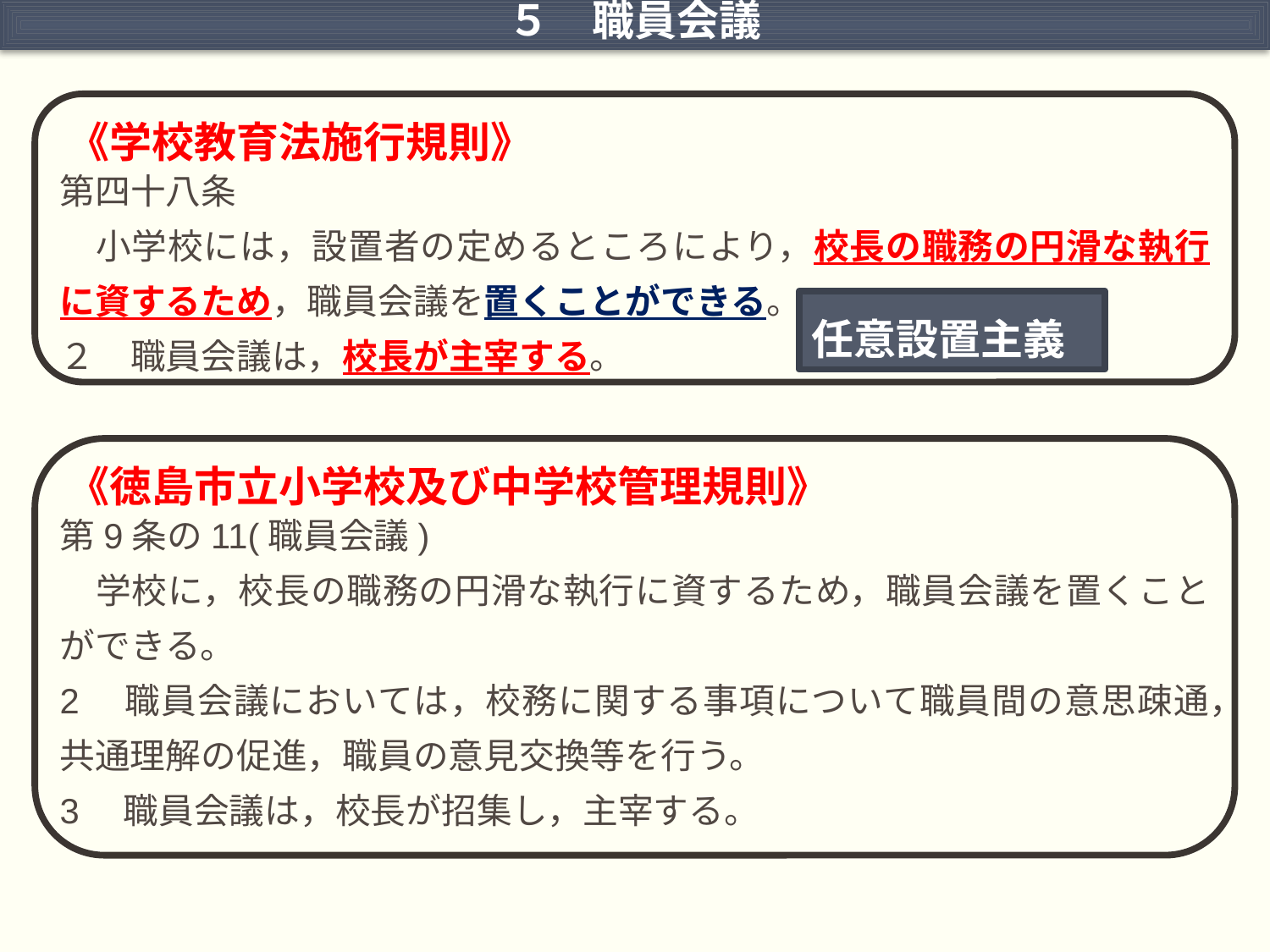

５　職員会議

 《学校教育法施行規則》
第四十八条
　小学校には，設置者の定めるところにより，校長の職務の円滑な執行に資するため，職員会議を置くことができる。
２　職員会議は，校長が主宰する。
任意設置主義

 《徳島市立小学校及び中学校管理規則》
第9条の11(職員会議)
　学校に，校長の職務の円滑な執行に資するため，職員会議を置くことができる。
2　職員会議においては，校務に関する事項について職員間の意思疎通，共通理解の促進，職員の意見交換等を行う。
3　職員会議は，校長が招集し，主宰する。